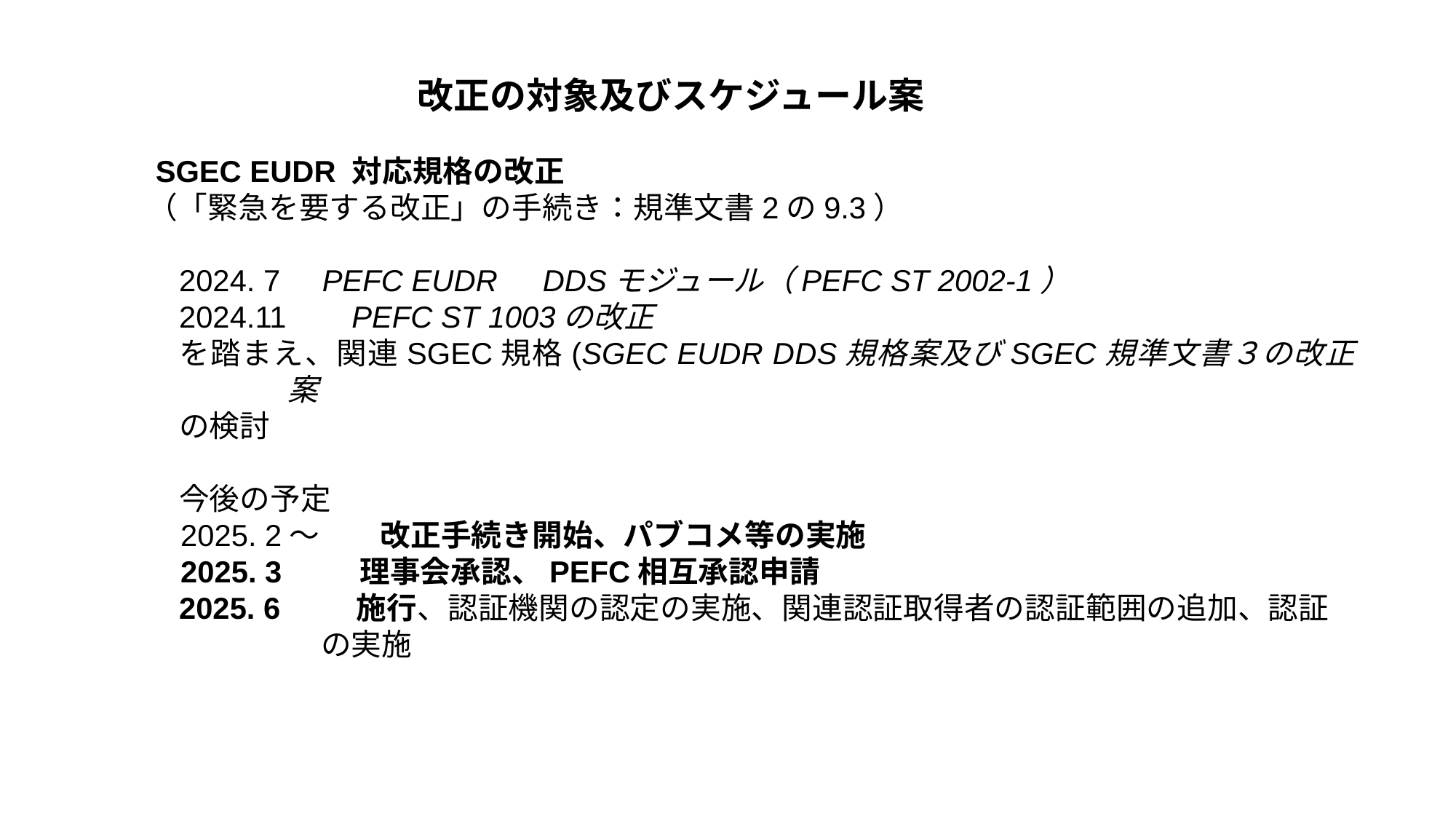

改正の対象及びスケジュール案
 SGEC EUDR 対応規格の改正
（「緊急を要する改正」の手続き：規準文書2の9.3）

2024. 7     PEFC EUDR　DDSモジュール（PEFC ST 2002-1）
2024.11　   PEFC ST 1003の改正
を踏まえ、関連SGEC規格(SGEC EUDR DDS規格案及びSGEC規準文書３の改正案
の検討

今後の予定
2025. 2～　　改正手続き開始、パブコメ等の実施
2025. 3    　 理事会承認、PEFC相互承認申請
2025. 6   　  施行、認証機関の認定の実施、関連認証取得者の認証範囲の追加、認証
                    の実施